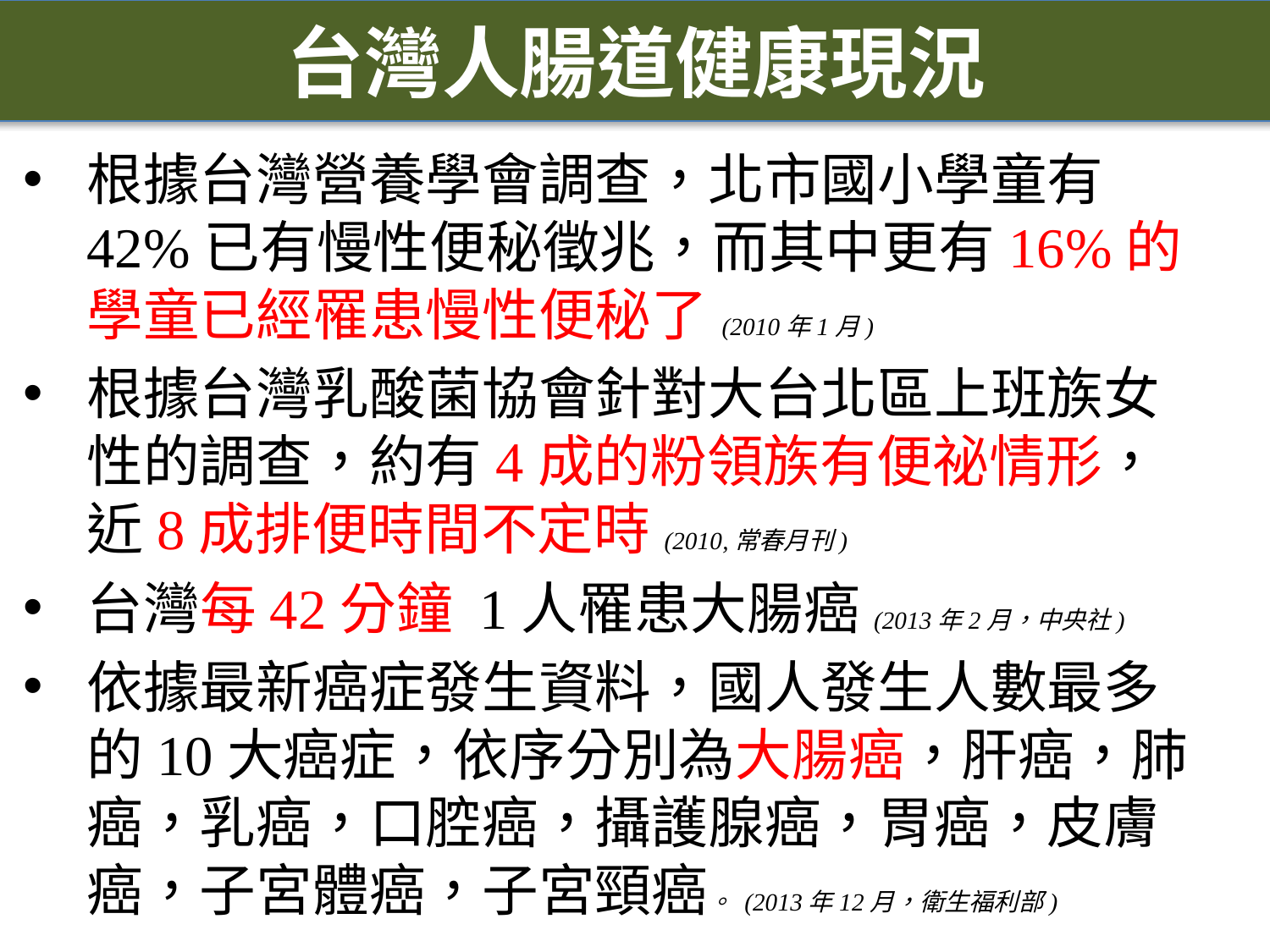

台灣人腸道健康現況
根據台灣營養學會調查，北市國小學童有42%已有慢性便秘徵兆，而其中更有16%的學童已經罹患慢性便秘了(2010年1月)
根據台灣乳酸菌協會針對大台北區上班族女性的調查，約有4成的粉領族有便祕情形，近8成排便時間不定時(2010,常春月刊)
台灣每42分鐘 1人罹患大腸癌(2013年2月，中央社)
依據最新癌症發生資料，國人發生人數最多的10大癌症，依序分別為大腸癌，肝癌，肺癌，乳癌，口腔癌，攝護腺癌，胃癌，皮膚癌，子宮體癌，子宮頸癌。 (2013年12月，衛生福利部)